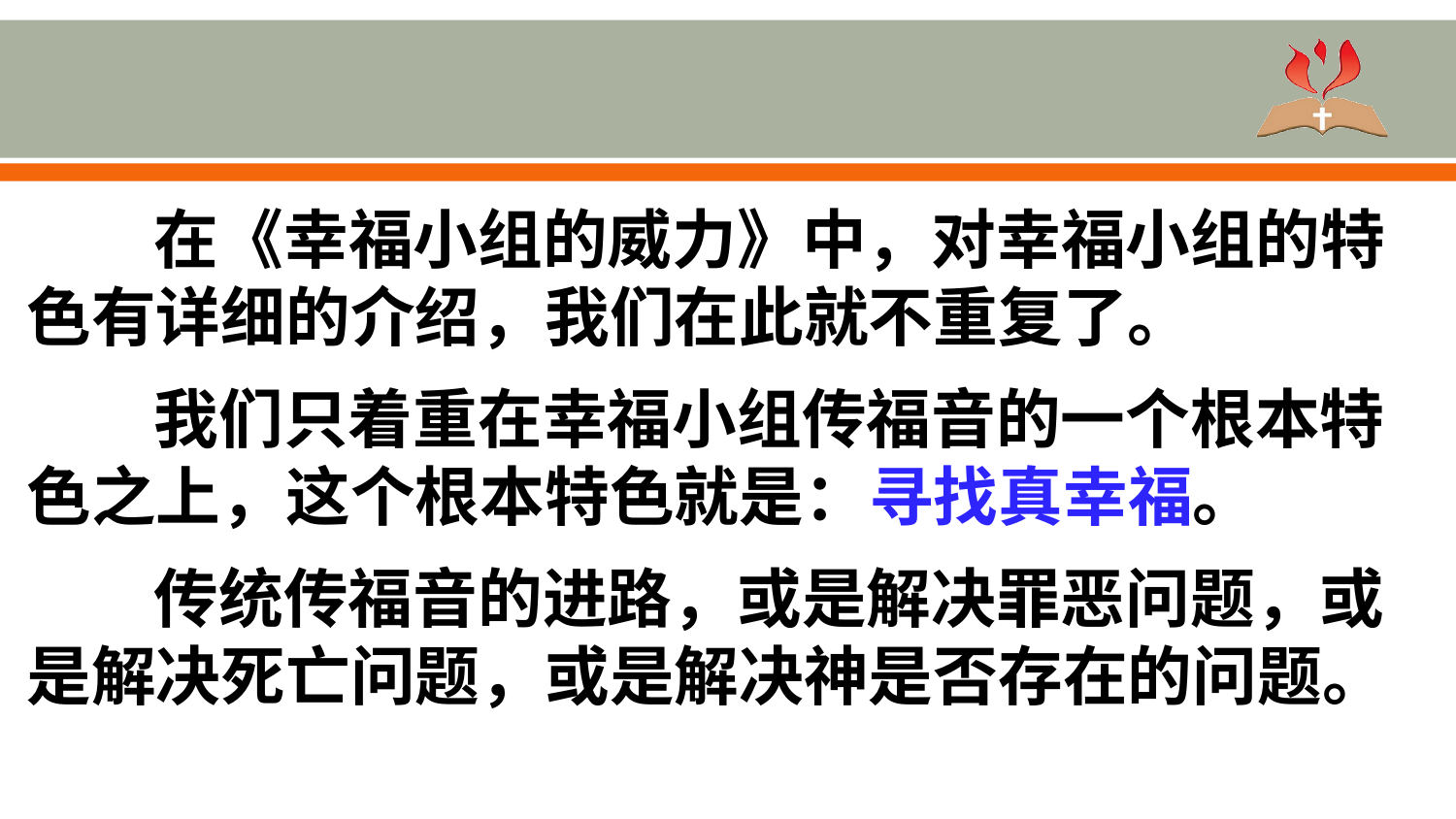

在《幸福小组的威力》中，对幸福小组的特色有详细的介绍，我们在此就不重复了。
我们只着重在幸福小组传福音的一个根本特色之上，这个根本特色就是：寻找真幸福。
传统传福音的进路，或是解决罪恶问题，或是解决死亡问题，或是解决神是否存在的问题。

3